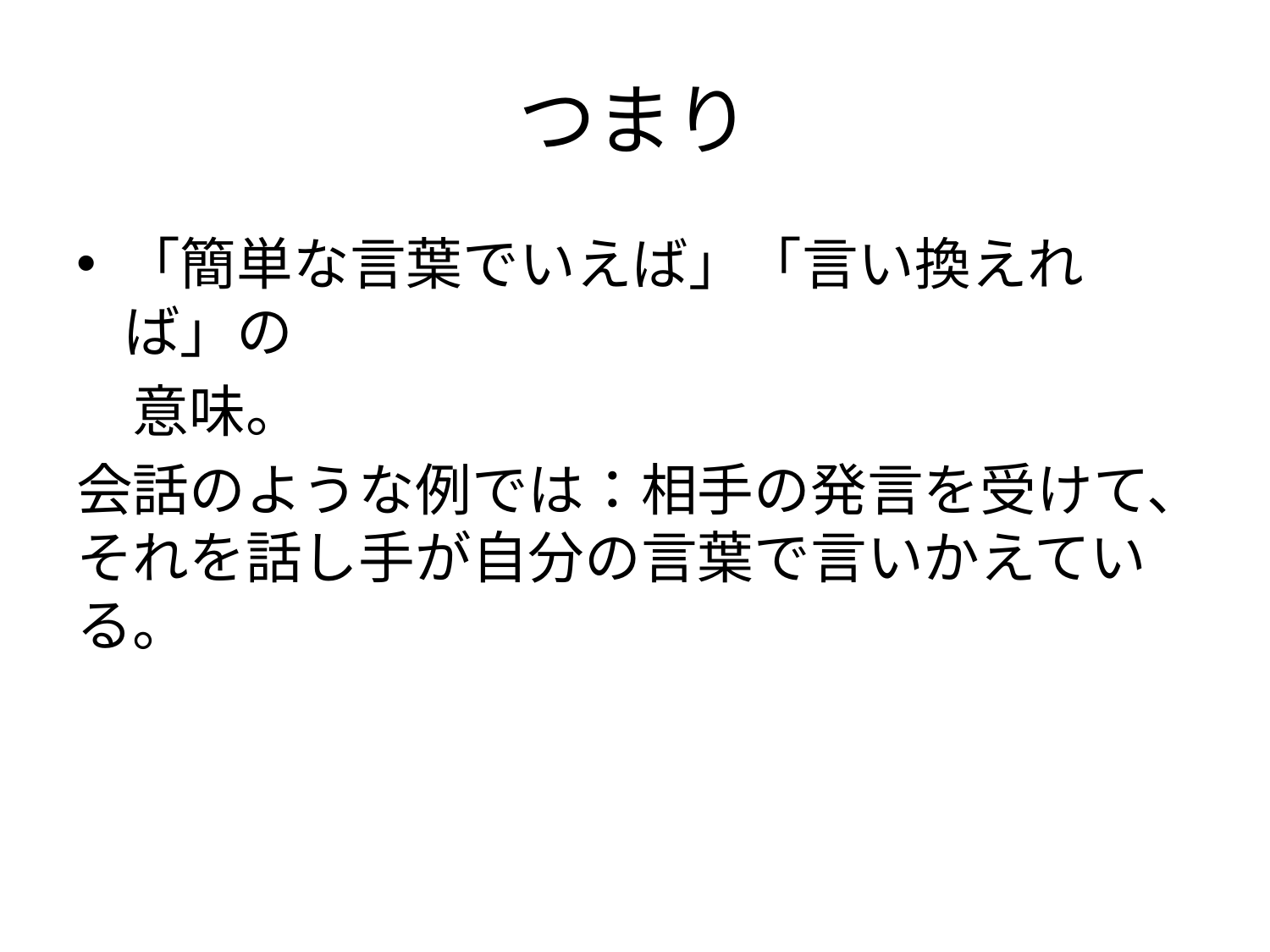

# つまり
「簡単な言葉でいえば」「言い換えれば」の
　意味。
会話のような例では：相手の発言を受けて、それを話し手が自分の言葉で言いかえている。